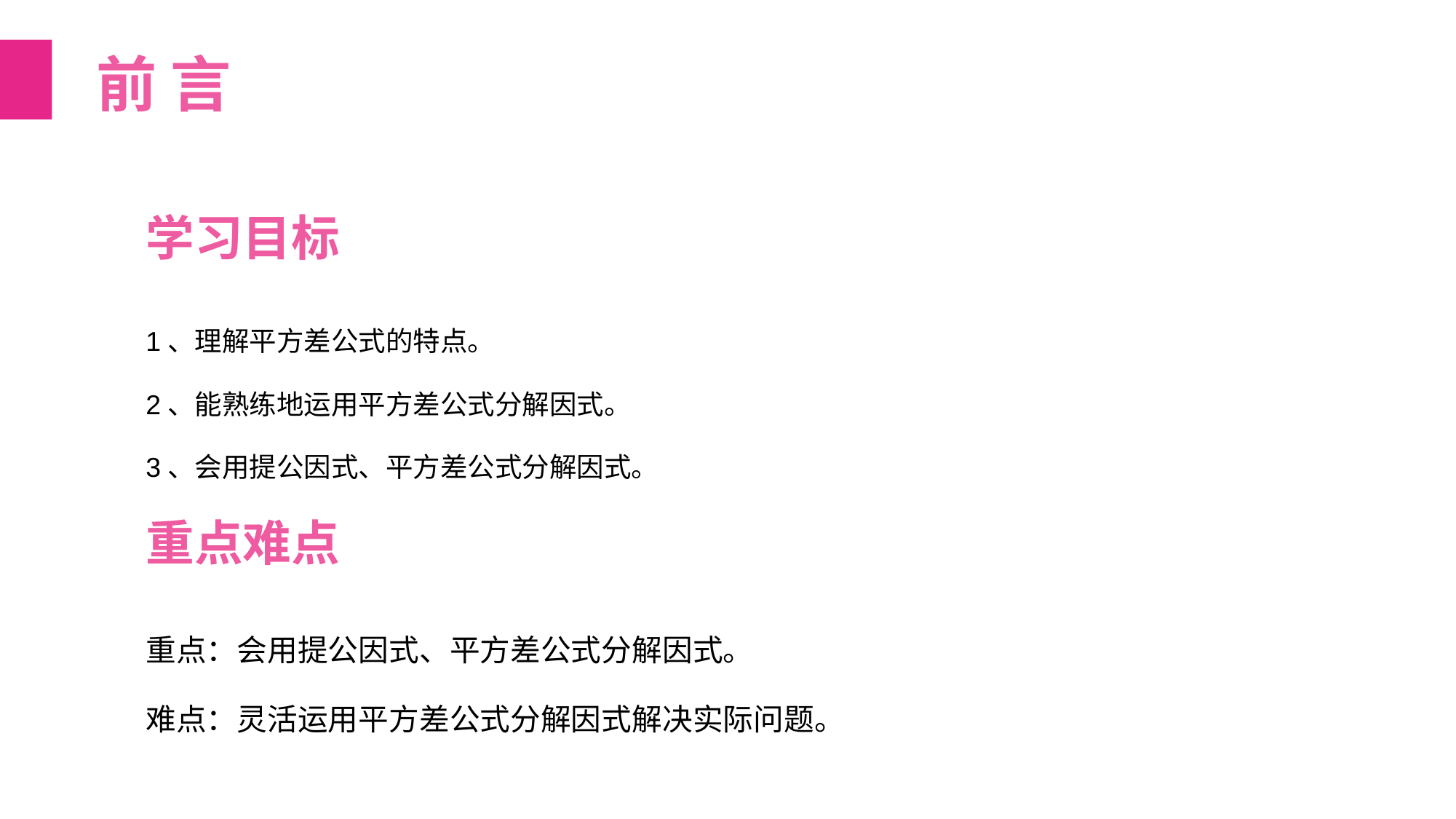

前 言
学习目标
1、理解平方差公式的特点。
2、能熟练地运用平方差公式分解因式。
3、会用提公因式、平方差公式分解因式。
重点难点
重点：会用提公因式、平方差公式分解因式。
难点：灵活运用平方差公式分解因式解决实际问题。